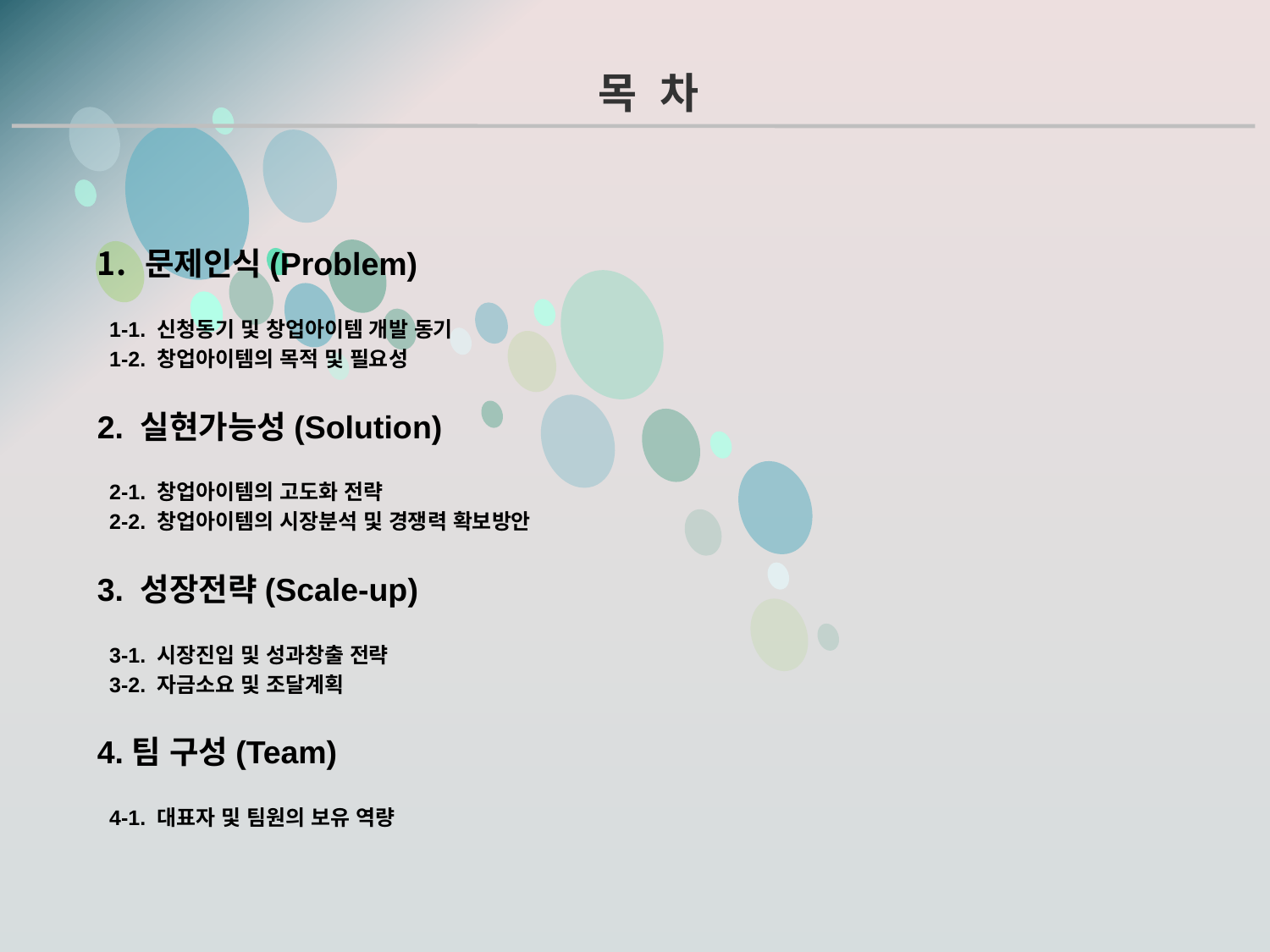

목  차
문제인식(Problem)

  1-1. 신청동기 및 창업아이템 개발 동기
  1-2. 창업아이템의 목적 및 필요성

2. 실현가능성(Solution)

  2-1. 창업아이템의 고도화 전략
  2-2. 창업아이템의 시장분석 및 경쟁력 확보방안

3. 성장전략(Scale-up)

  3-1. 시장진입 및 성과창출 전략
  3-2. 자금소요 및 조달계획

4.팀 구성(Team)

  4-1. 대표자 및 팀원의 보유 역량